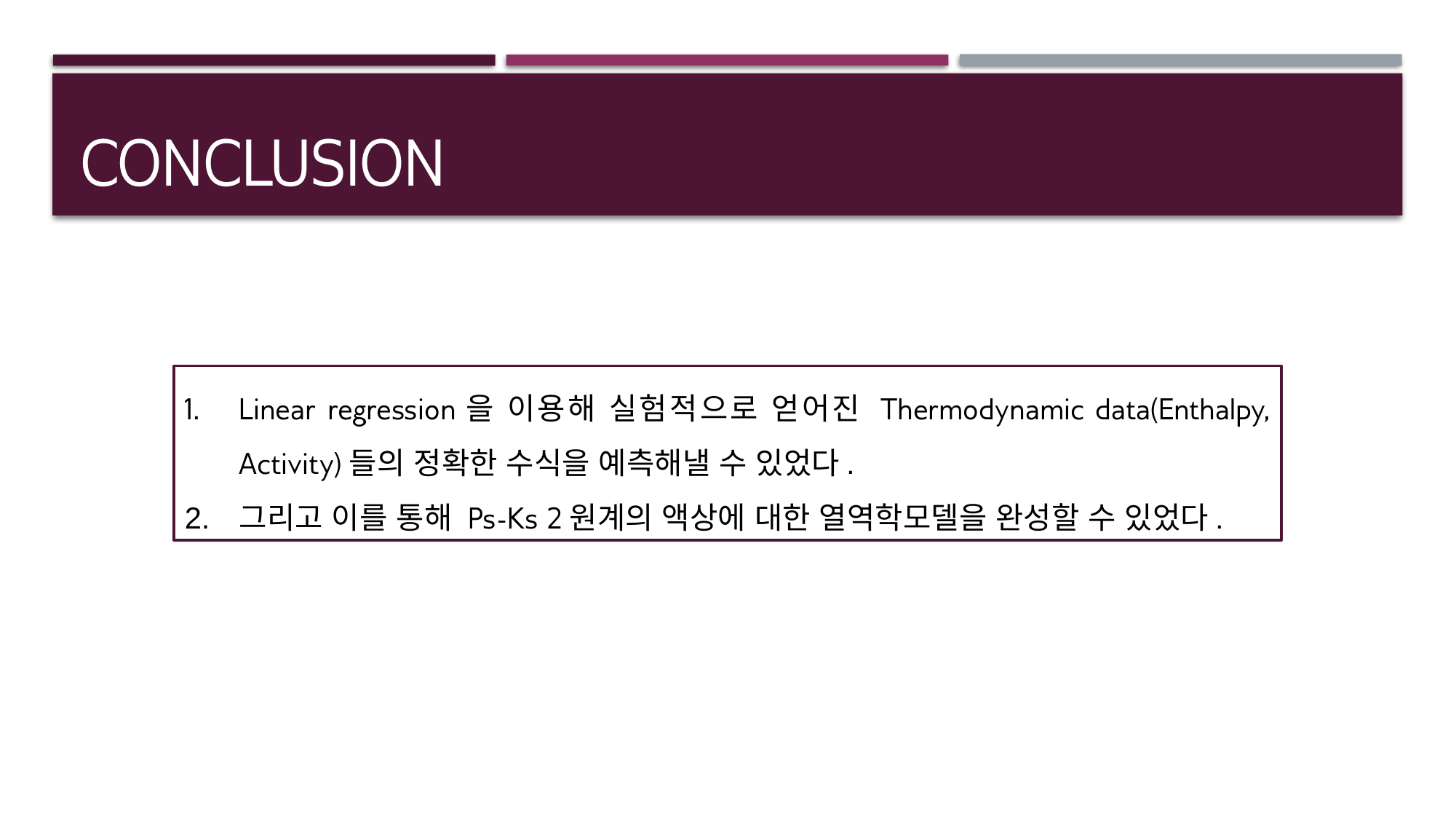

# conclusion
Linear regression을 이용해 실험적으로 얻어진 Thermodynamic data(Enthalpy, Activity)들의 정확한 수식을 예측해낼 수 있었다.
그리고 이를 통해 Ps-Ks 2원계의 액상에 대한 열역학모델을 완성할 수 있었다.